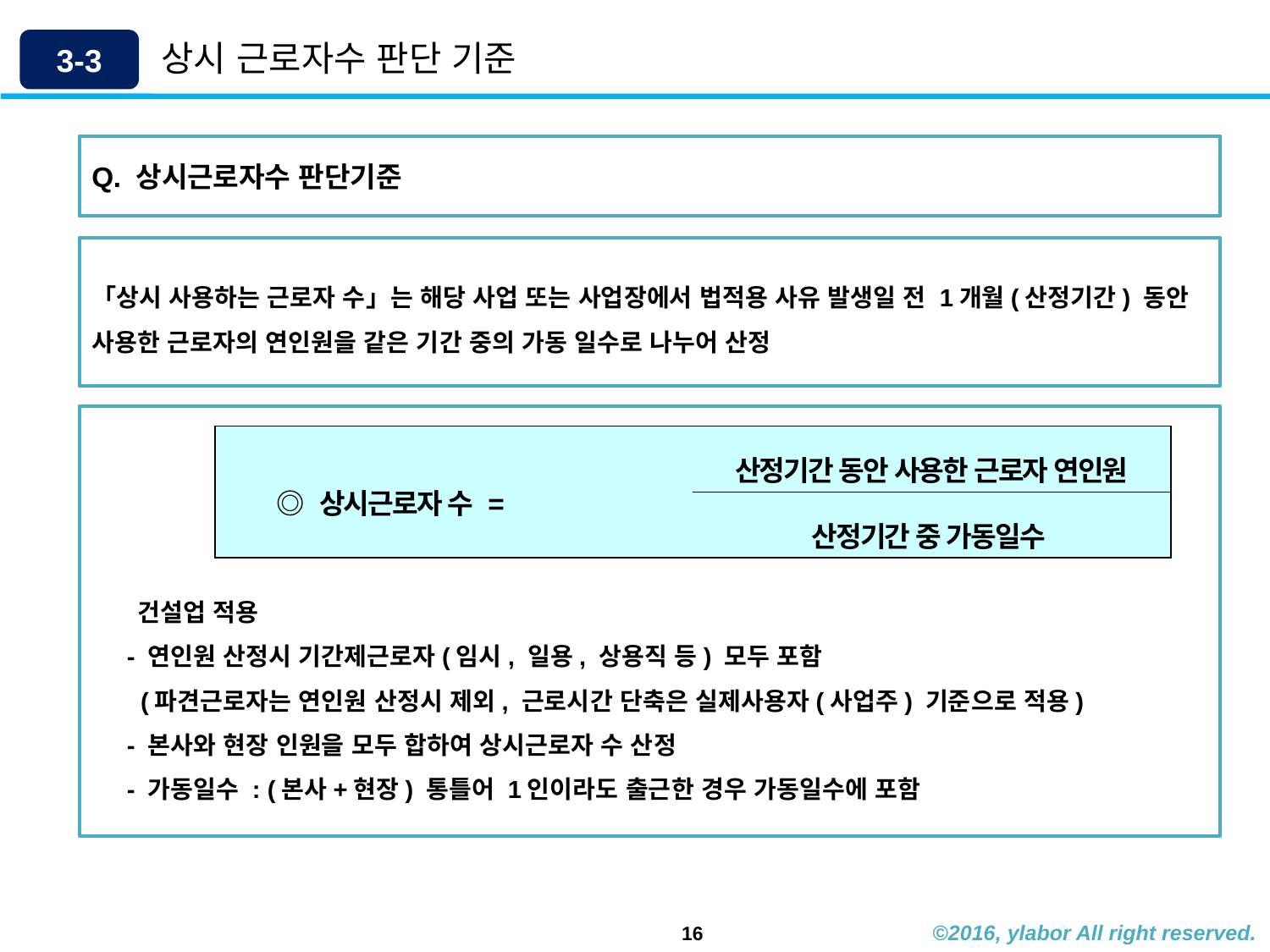

3-3
상시 근로자수 판단 기준
Q. 상시근로자수 판단기준
「상시 사용하는 근로자 수」는 해당 사업 또는 사업장에서 법적용 사유 발생일 전 1개월(산정기간) 동안  사용한 근로자의 연인원을 같은 기간 중의 가동 일수로 나누어 산정

       건설업 적용
     - 연인원 산정시 기간제근로자(임시, 일용, 상용직 등) 모두 포함
       (파견근로자는 연인원 산정시 제외, 근로시간 단축은 실제사용자(사업주) 기준으로 적용)
     - 본사와 현장 인원을 모두 합하여 상시근로자 수 산정
     - 가동일수 : (본사+현장) 통틀어 1인이라도 출근한 경우 가동일수에 포함
| ◎ 상시근로자 수 = | 산정기간 동안 사용한 근로자 연인원 |
| --- | --- |
|  | 산정기간 중 가동일수 |
16